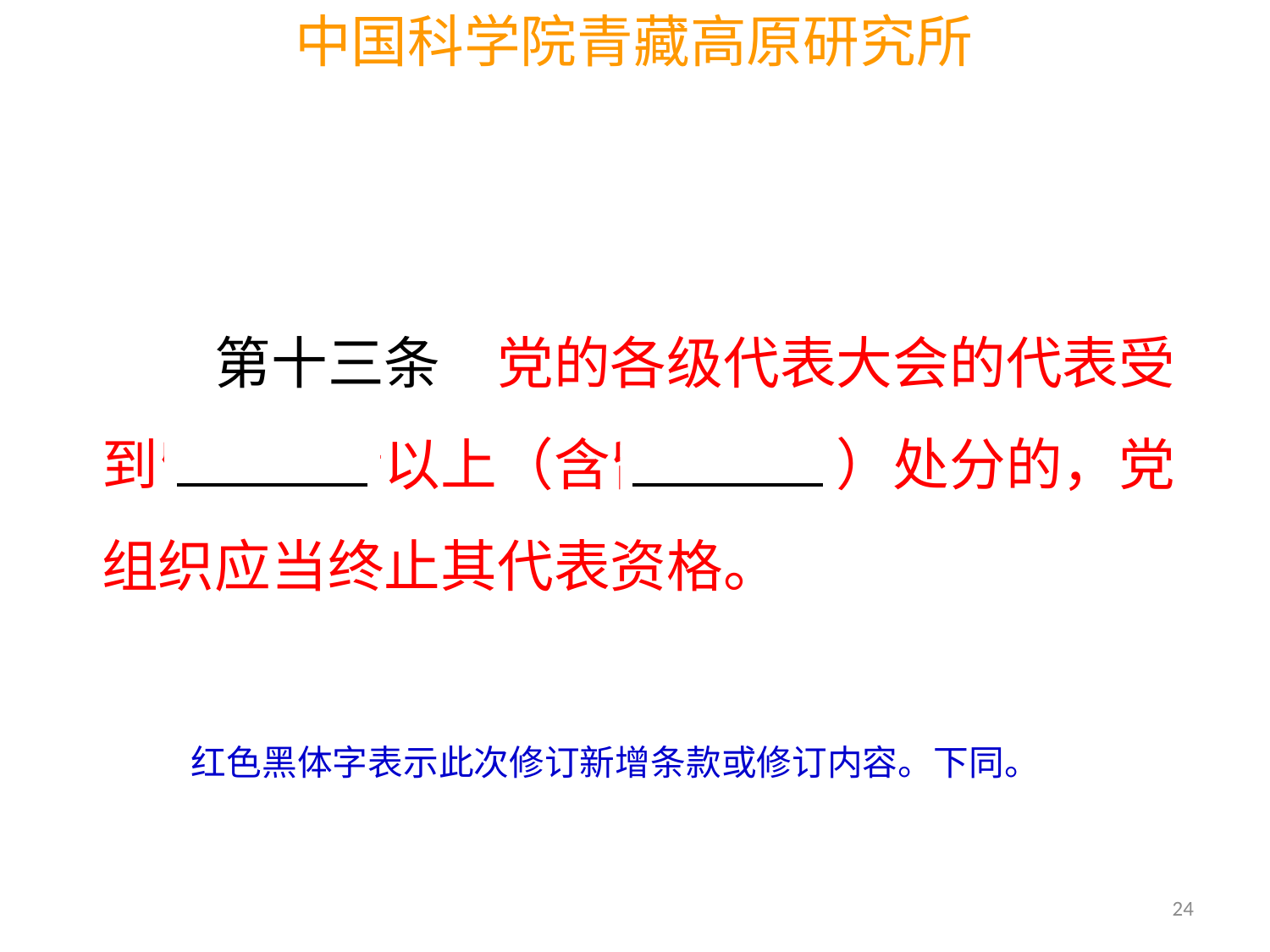

第十三条　党的各级代表大会的代表受到留党察看以上（含留党察看）处分的，党组织应当终止其代表资格。

    红色黑体字表示此次修订新增条款或修订内容。下同。
24